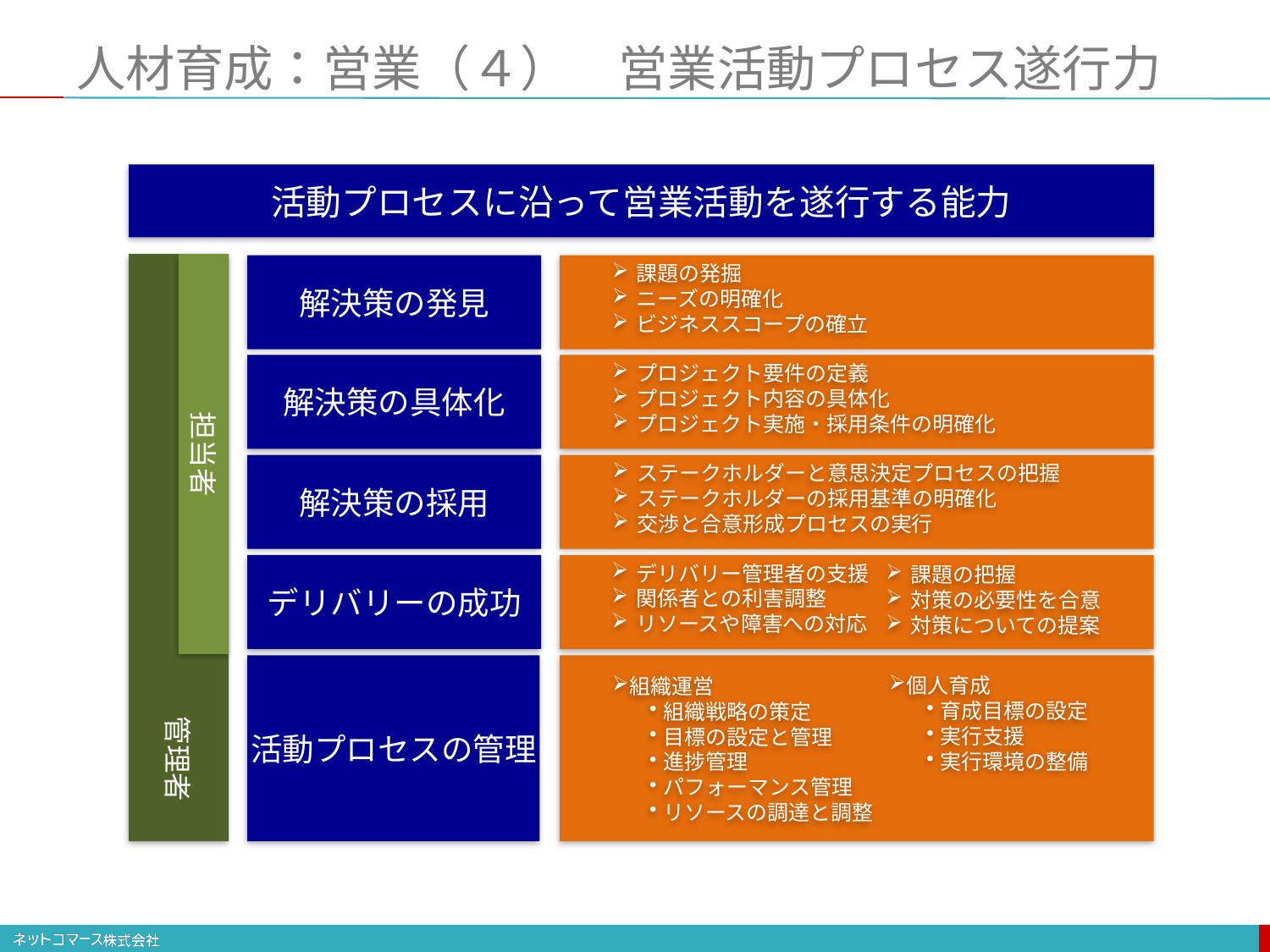

# 人材育成：営業（４）　営業活動プロセス遂行力
活動プロセスに沿って営業活動を遂行する能力
　　　　　　　　　　　　　　　　管理者
担当者
課題の発掘
ニーズの明確化
ビジネススコープの確立
解決策の発見

プロジェクト要件の定義
プロジェクト内容の具体化
プロジェクト実施・採用条件の明確化
解決策の具体化

ステークホルダーと意思決定プロセスの把握
ステークホルダーの採用基準の明確化
交渉と合意形成プロセスの実行
解決策の採用

デリバリー管理者の支援
関係者との利害調整
リソースや障害への対応
デリバリーの成功

課題の把握
対策の必要性を合意
対策についての提案
活動プロセスの管理

個人育成
育成目標の設定
実行支援
実行環境の整備
組織運営
組織戦略の策定
目標の設定と管理
進捗管理
パフォーマンス管理
リソースの調達と調整